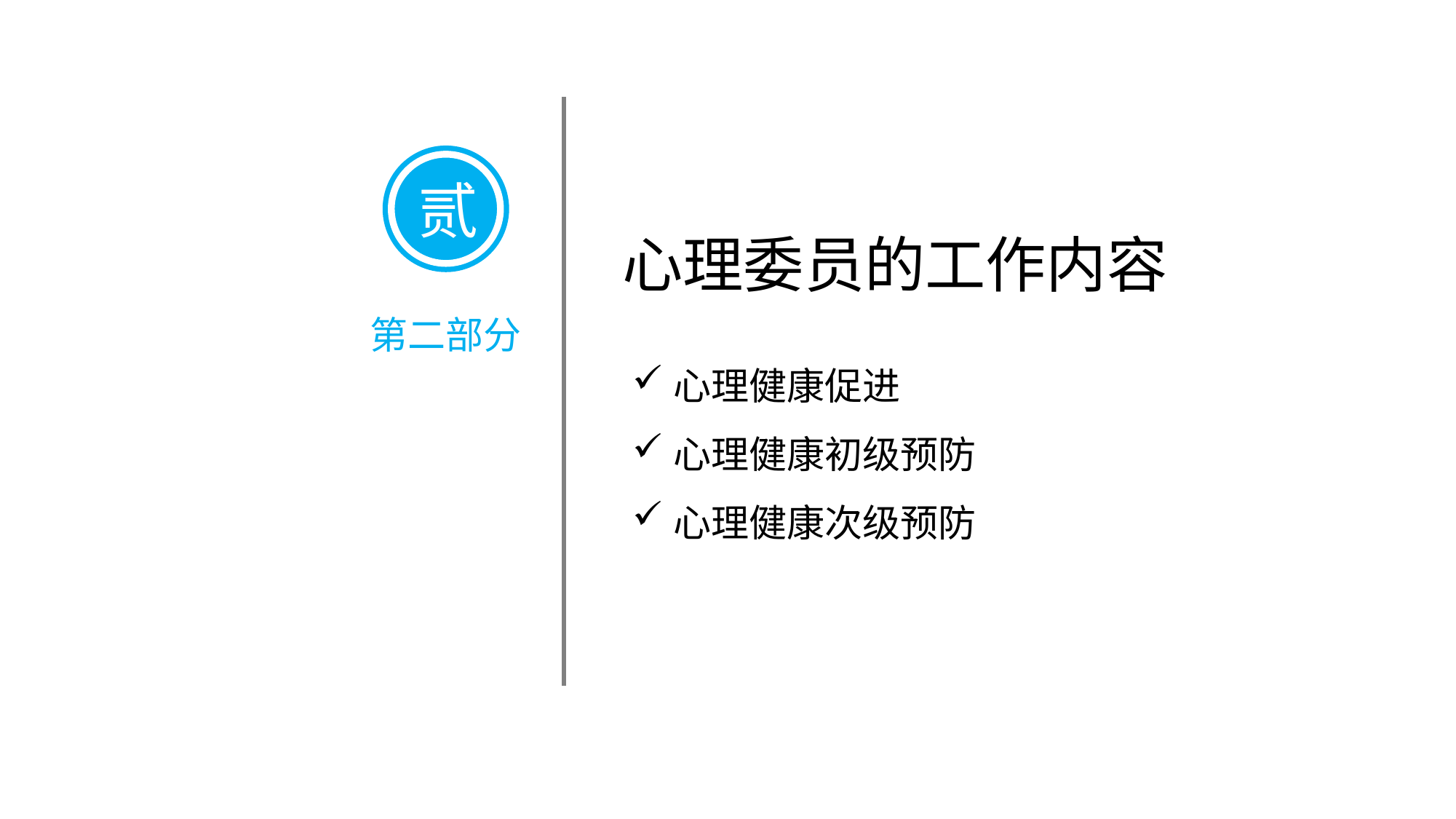

贰
心理委员的工作内容
第二部分
心理健康促进
心理健康初级预防
心理健康次级预防